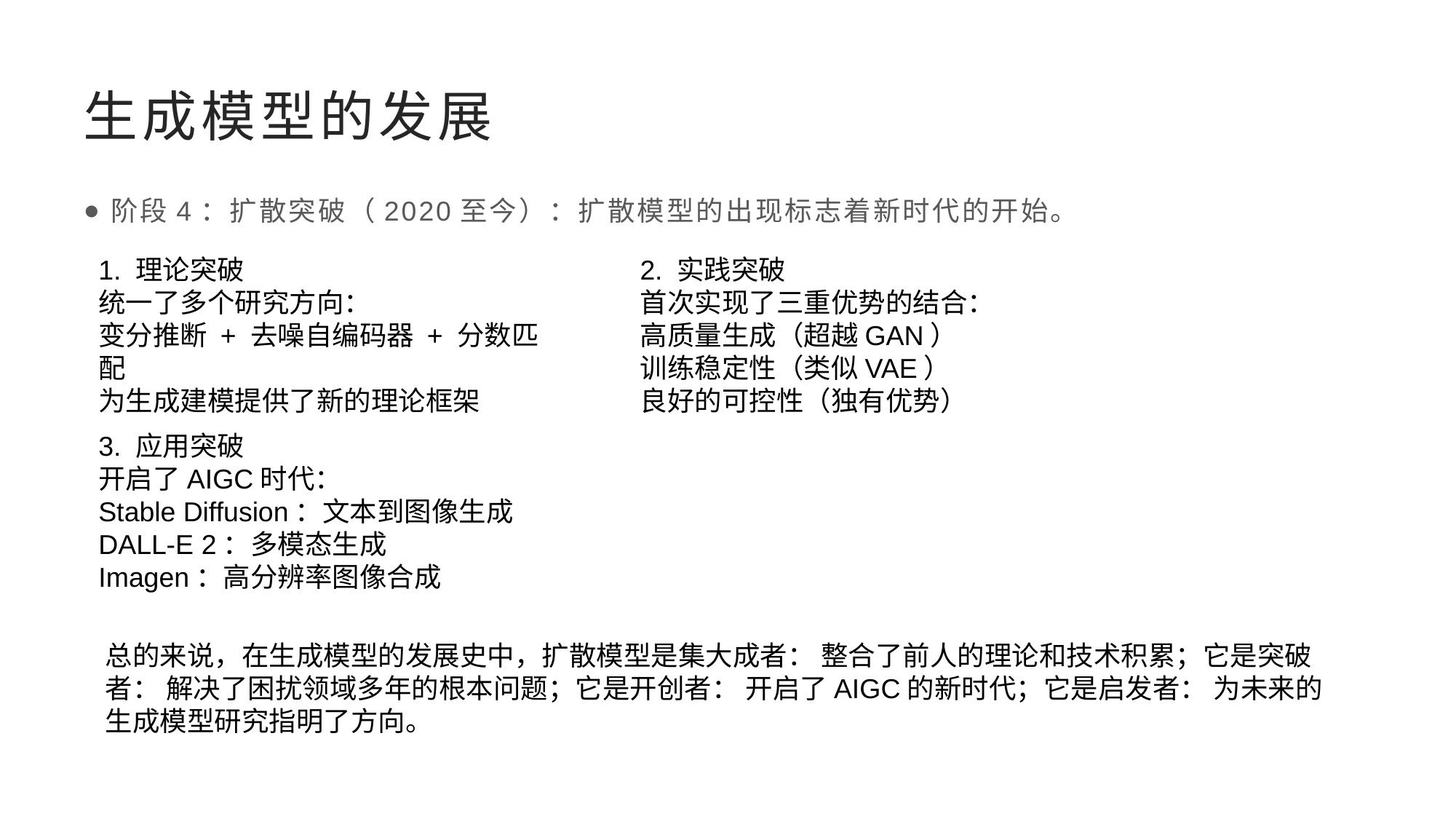

# 生成模型的发展
阶段4：扩散突破（2020至今）：扩散模型的出现标志着新时代的开始。
1. 理论突破
统一了多个研究方向：
变分推断 + 去噪自编码器 + 分数匹配
为生成建模提供了新的理论框架
2. 实践突破
首次实现了三重优势的结合：
高质量生成（超越GAN）
训练稳定性（类似VAE）
良好的可控性（独有优势）
3. 应用突破
开启了AIGC时代：
Stable Diffusion：文本到图像生成
DALL-E 2：多模态生成
Imagen：高分辨率图像合成
总的来说，在生成模型的发展史中，扩散模型是集大成者： 整合了前人的理论和技术积累；它是突破者： 解决了困扰领域多年的根本问题；它是开创者： 开启了AIGC的新时代；它是启发者： 为未来的生成模型研究指明了方向。